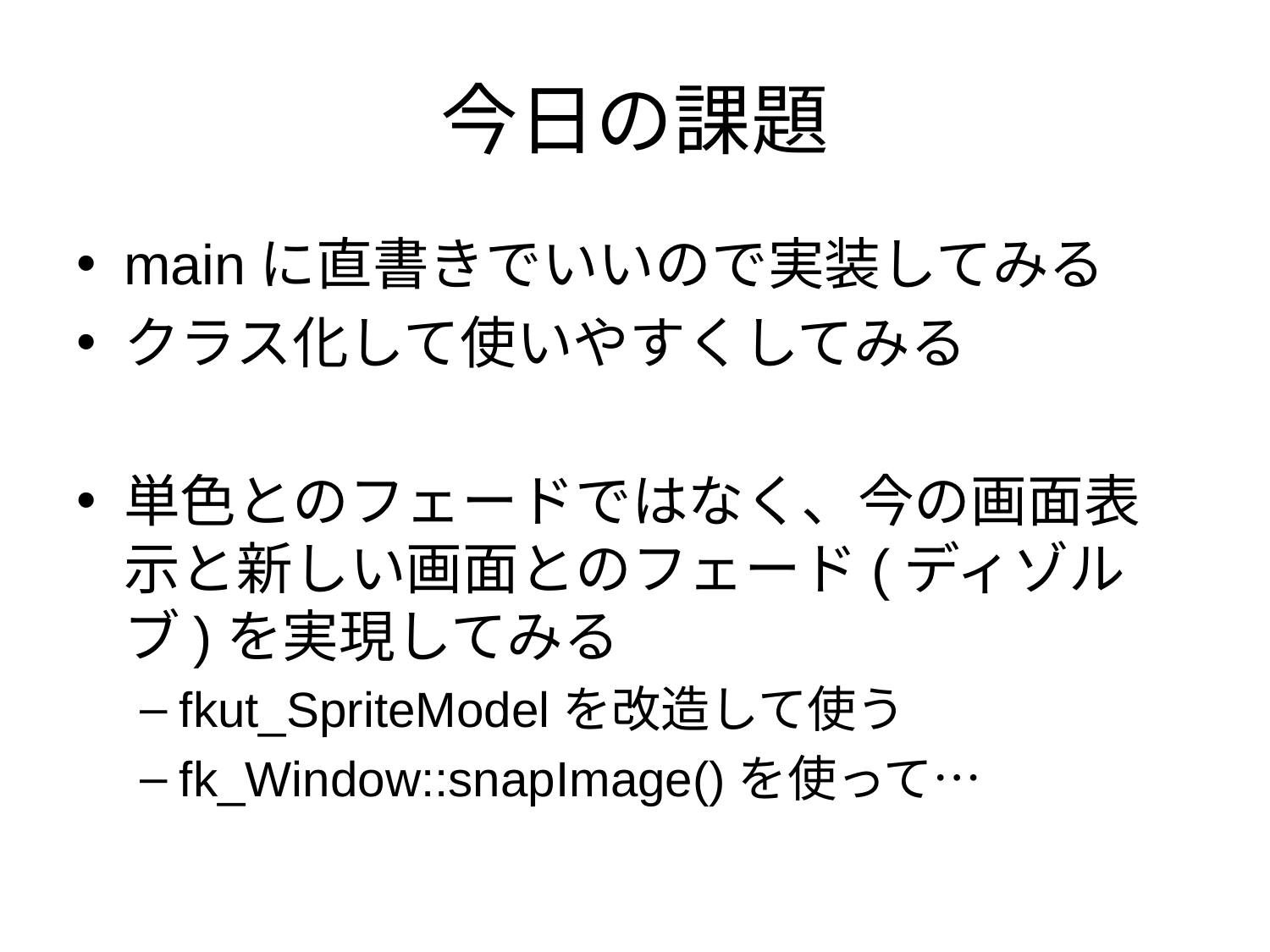

# 今日の課題
mainに直書きでいいので実装してみる
クラス化して使いやすくしてみる

単色とのフェードではなく、今の画面表示と新しい画面とのフェード(ディゾルブ)を実現してみる
fkut_SpriteModelを改造して使う
fk_Window::snapImage()を使って…